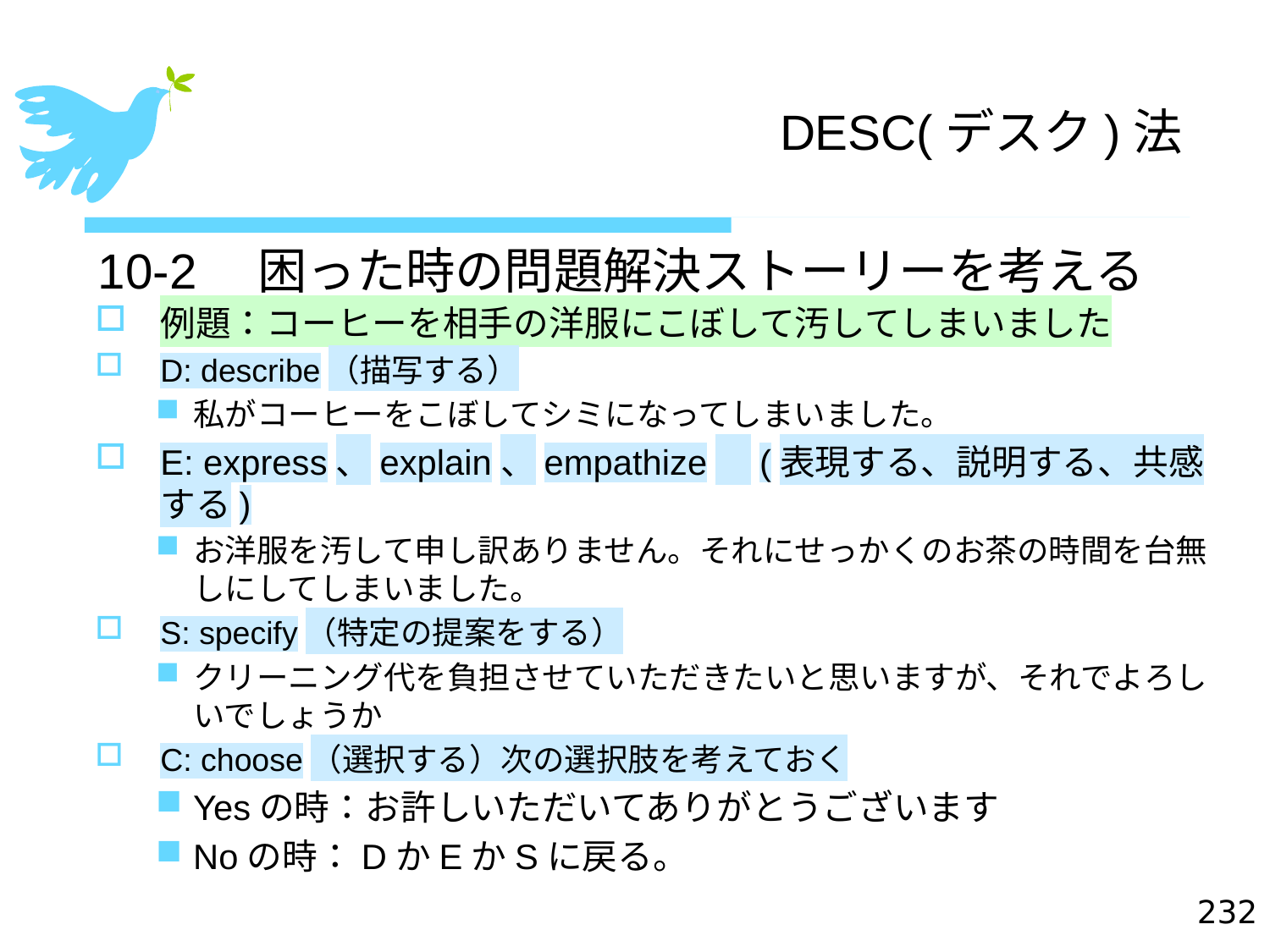

DESC(デスク)法
10-2　困った時の問題解決ストーリーを考える

例題：コーヒーを相手の洋服にこぼして汚してしまいました
D: describe（描写する）
私がコーヒーをこぼしてシミになってしまいました。
E: express、explain、empathize　(表現する、説明する、共感する)
お洋服を汚して申し訳ありません。それにせっかくのお茶の時間を台無しにしてしまいました。
S: specify（特定の提案をする）
クリーニング代を負担させていただきたいと思いますが、それでよろしいでしょうか
C: choose（選択する）次の選択肢を考えておく
Yesの時：お許しいただいてありがとうございます
Noの時：DかEかSに戻る。

232